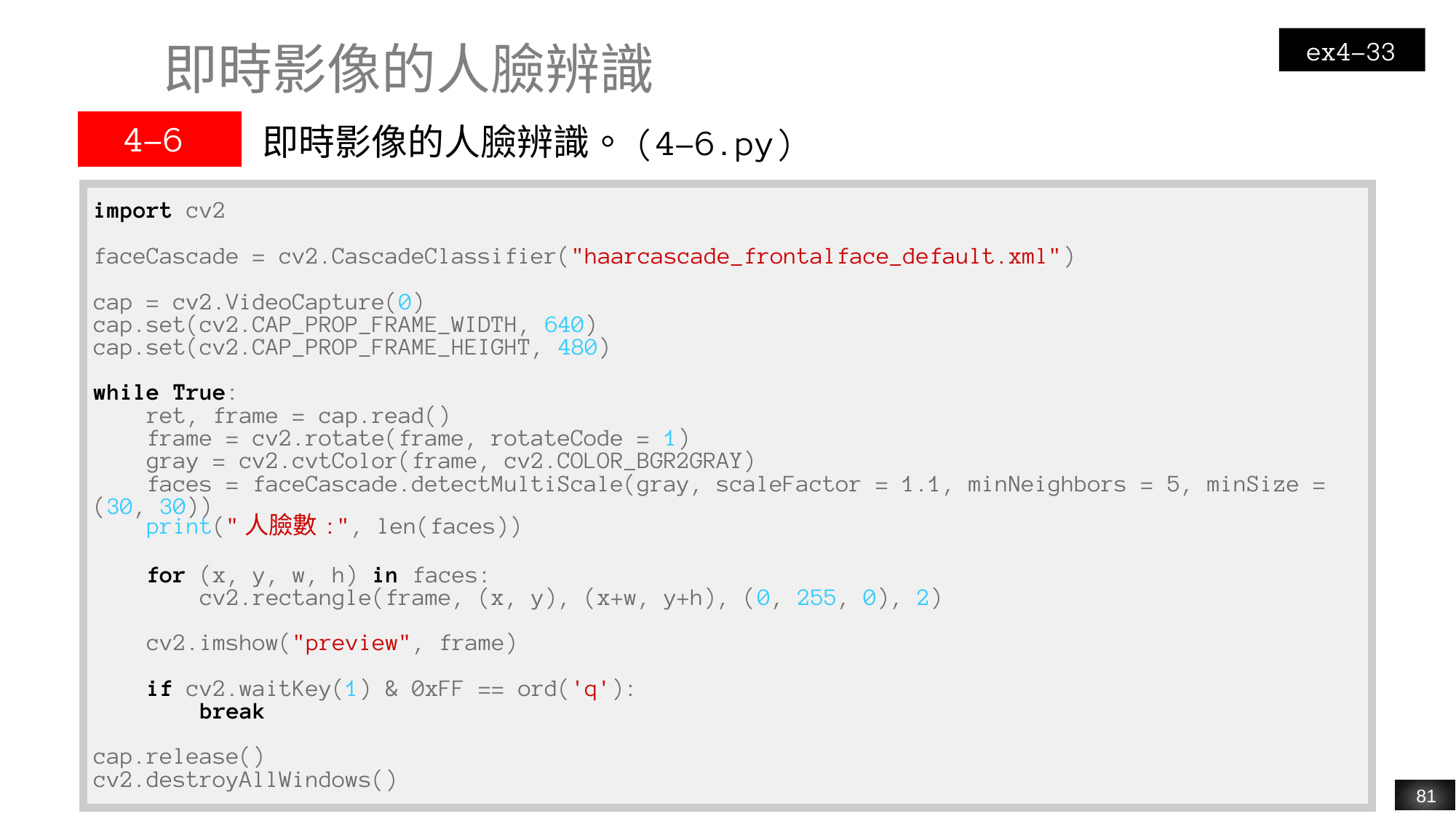

ex4-33
# 即時影像的人臉辨識
| 4-6 | 即時影像的人臉辨識。(4-6.py) |
| --- | --- |
| import cv2 faceCascade = cv2.CascadeClassifier("haarcascade\_frontalface\_default.xml") cap = cv2.VideoCapture(0) cap.set(cv2.CAP\_PROP\_FRAME\_WIDTH, 640) cap.set(cv2.CAP\_PROP\_FRAME\_HEIGHT, 480) while True: ret, frame = cap.read() frame = cv2.rotate(frame, rotateCode = 1) gray = cv2.cvtColor(frame, cv2.COLOR\_BGR2GRAY) faces = faceCascade.detectMultiScale(gray, scaleFactor = 1.1, minNeighbors = 5, minSize = (30, 30)) print("人臉數:", len(faces)) for (x, y, w, h) in faces: cv2.rectangle(frame, (x, y), (x+w, y+h), (0, 255, 0), 2) cv2.imshow("preview", frame) if cv2.waitKey(1) & 0xFF == ord('q'): break cap.release() cv2.destroyAllWindows() |
| --- |